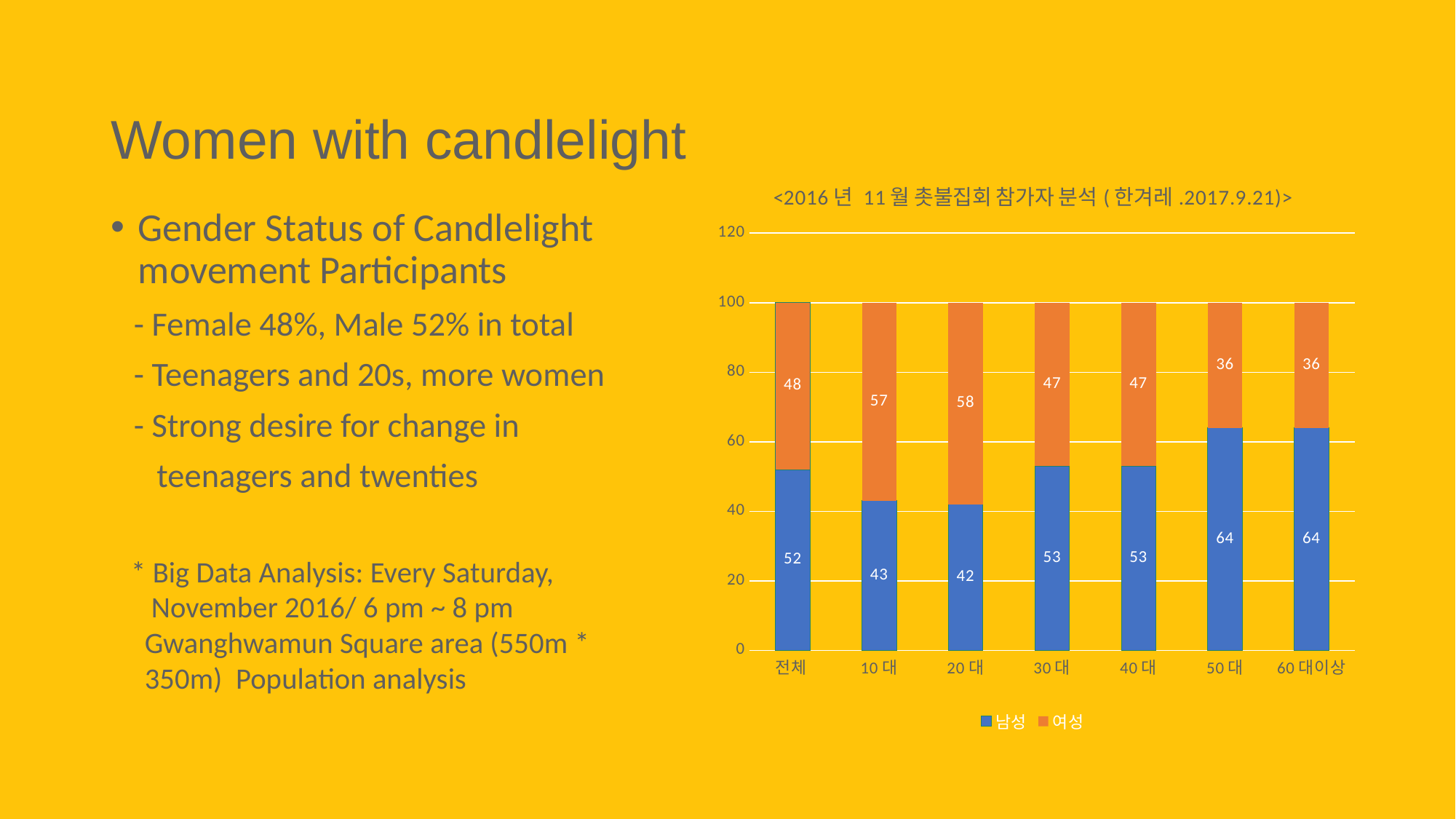

# Women with candlelight

### Chart: <2016년 11월 촛불집회 참가자 분석(한겨레.2017.9.21)>

| Category | 남성 | 여성 |
|---|---|---|
| 전체  | 52.0 | 48.0 |
| 10대 | 43.0 | 57.0 |
| 20대 | 42.0 | 58.0 |
| 30대 | 53.0 | 47.0 |
| 40대 | 53.0 | 47.0 |
| 50대 | 64.0 | 36.0 |
| 60대이상 | 64.0 | 36.0 |
Gender Status of Candlelight movement Participants
   - Female 48%, Male 52% in total
   - Teenagers and 20s, more women
   - Strong desire for change in
      teenagers and twenties

   * Big Data Analysis: Every Saturday,
      November 2016/ 6 pm ~ 8 pm
     Gwanghwamun Square area (550m *
     350m)  Population analysis